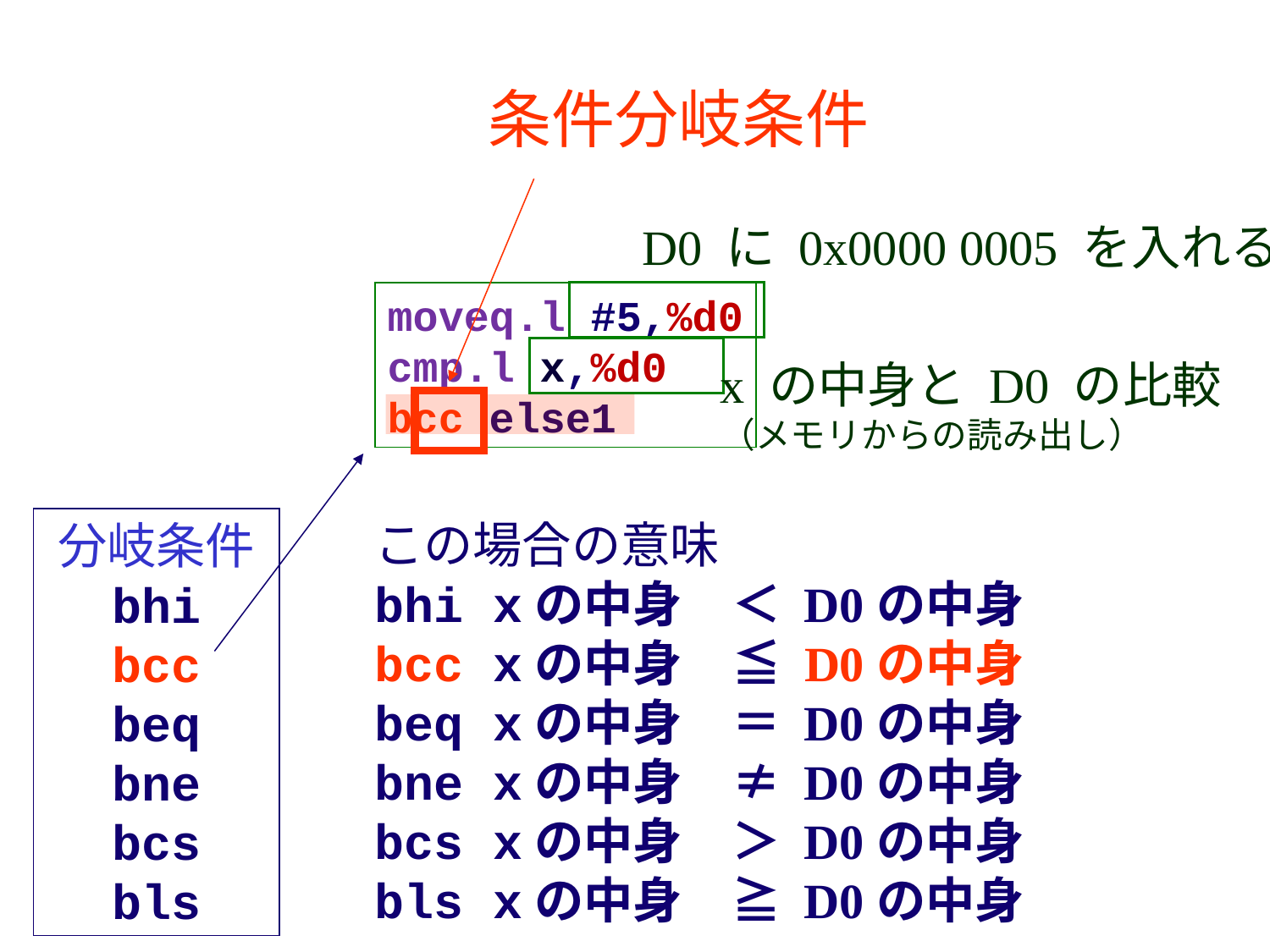

条件分岐条件

D0 に 0x0000 0005 を入れる

moveq.l #5,%d0
cmp.l x,%d0
bcc else1

x の中身と D0 の比較
（メモリからの読み出し）

この場合の意味
bhi xの中身　＜ D0の中身
bcc xの中身　≦ D0の中身
beq xの中身　＝ D0の中身
bne xの中身　≠ D0の中身
bcs xの中身　＞ D0の中身
bls xの中身　≧ D0の中身
分岐条件
bhi
bcc
beq
bne
bcs
bls